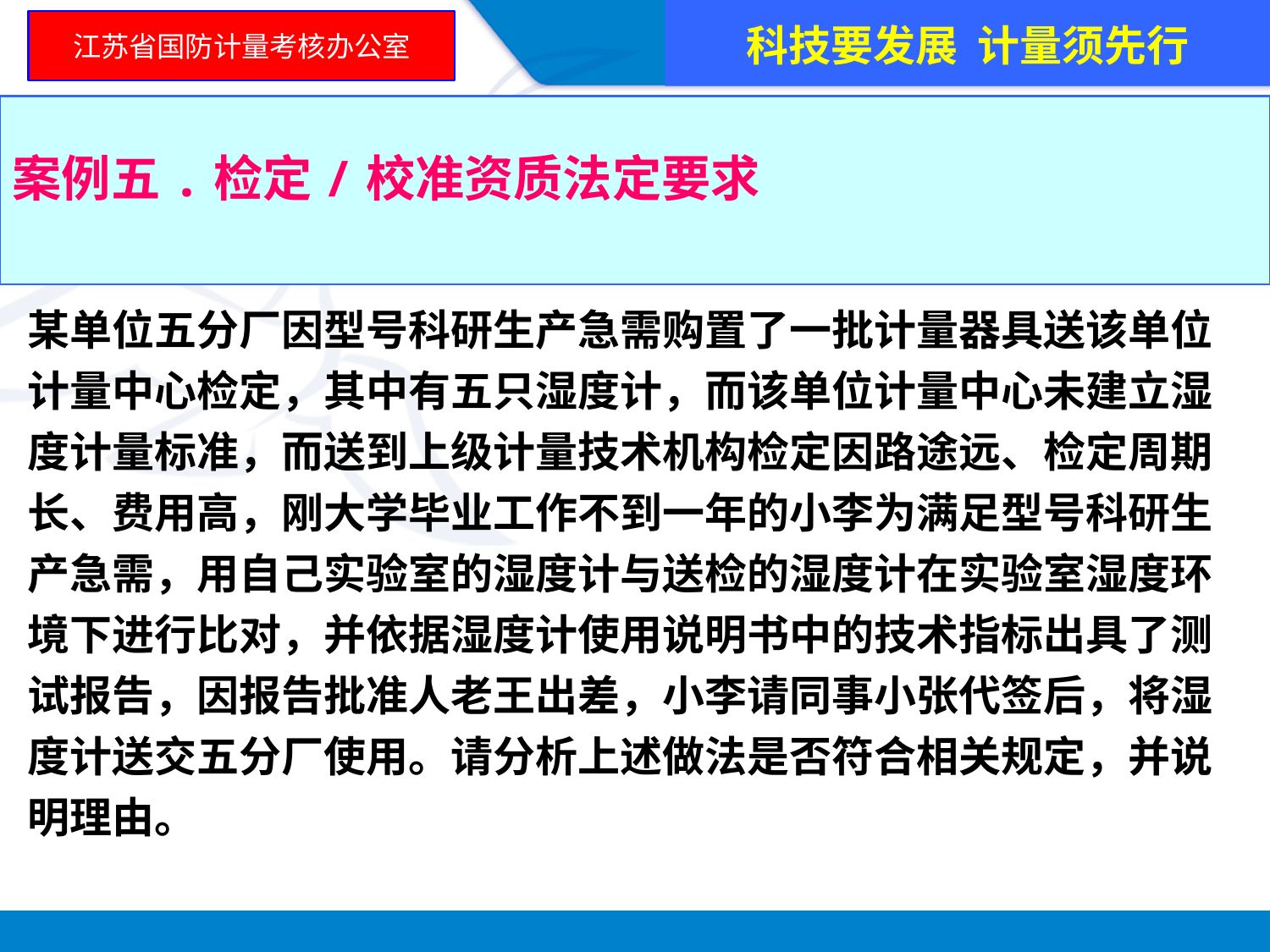

科技要发展  计量须先行
江苏省国防计量考核办公室

案例五.检定/校准资质法定要求

某单位五分厂因型号科研生产急需购置了一批计量器具送该单位计量中心检定，其中有五只湿度计，而该单位计量中心未建立湿度计量标准，而送到上级计量技术机构检定因路途远、检定周期长、费用高，刚大学毕业工作不到一年的小李为满足型号科研生产急需，用自己实验室的湿度计与送检的湿度计在实验室湿度环境下进行比对，并依据湿度计使用说明书中的技术指标出具了测试报告，因报告批准人老王出差，小李请同事小张代签后，将湿度计送交五分厂使用。请分析上述做法是否符合相关规定，并说明理由。